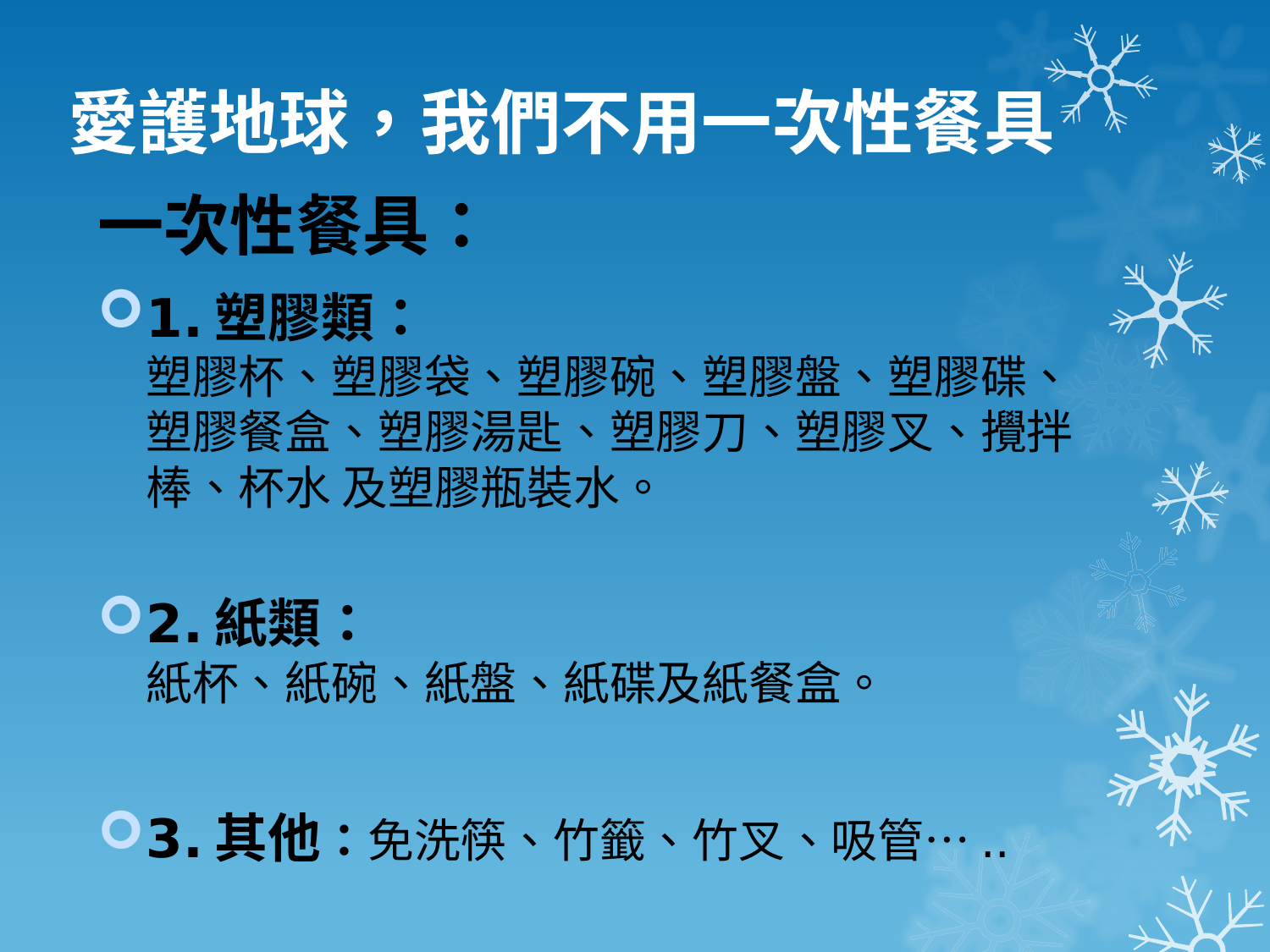

# 愛護地球，我們不用一次性餐具
一次性餐具：
1.塑膠類：
塑膠杯、塑膠袋、塑膠碗、塑膠盤、塑膠碟、塑膠餐盒、塑膠湯匙、塑膠刀、塑膠叉、攪拌棒、杯水 及塑膠瓶裝水。
2.紙類：
紙杯、紙碗、紙盤、紙碟及紙餐盒。

3.其他：免洗筷、竹籤、竹叉、吸管…..